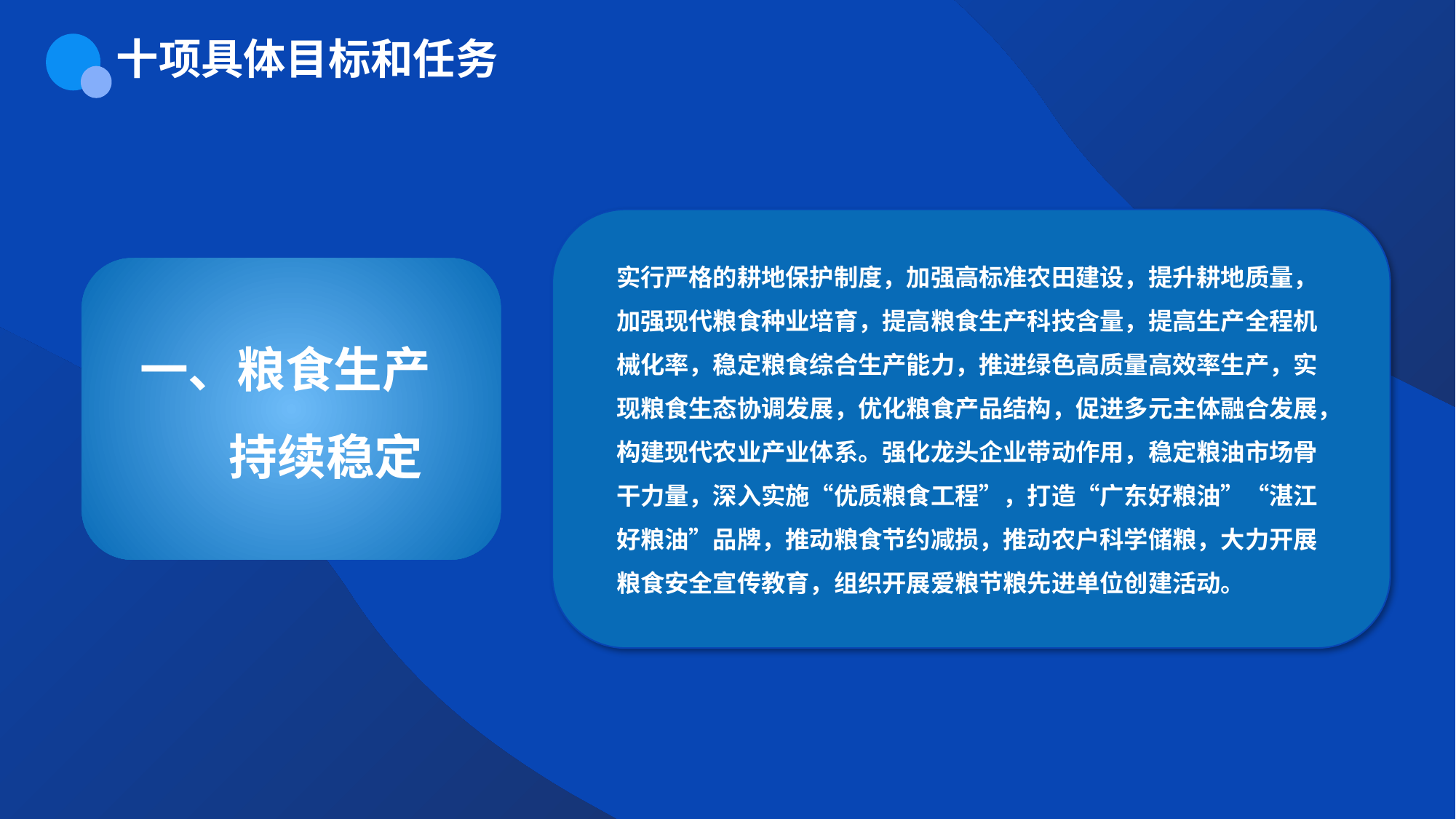

十项具体目标和任务

实行严格的耕地保护制度，加强高标准农田建设，提升耕地质量，加强现代粮食种业培育，提高粮食生产科技含量，提高生产全程机械化率，稳定粮食综合生产能力，推进绿色高质量高效率生产，实现粮食生态协调发展，优化粮食产品结构，促进多元主体融合发展，构建现代农业产业体系。强化龙头企业带动作用，稳定粮油市场骨干力量，深入实施“优质粮食工程”，打造“广东好粮油”“湛江好粮油”品牌，推动粮食节约减损，推动农户科学储粮，大力开展粮食安全宣传教育，组织开展爱粮节粮先进单位创建活动。

一、粮食生产
       持续稳定